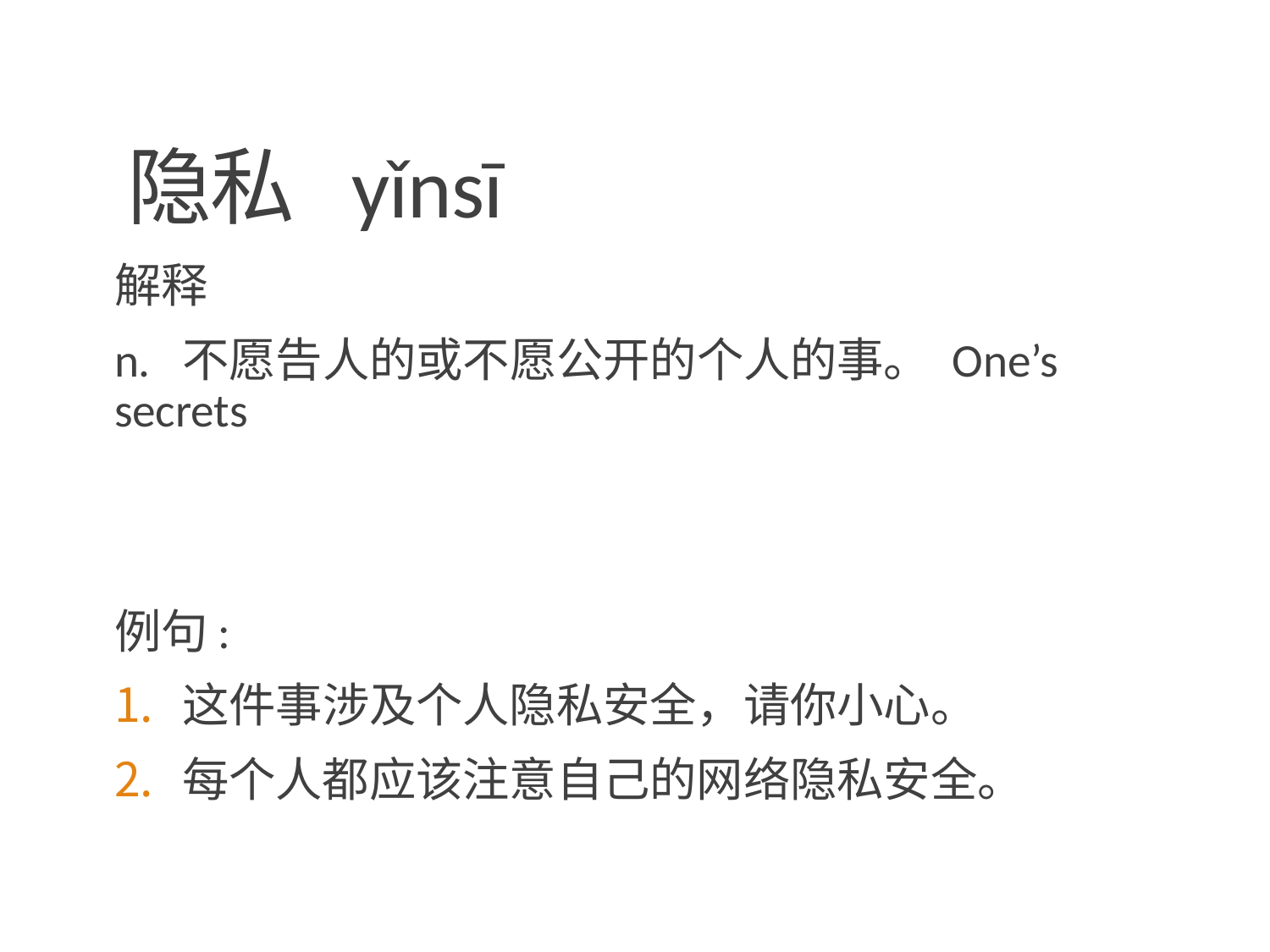

# 隐私  yǐnsī
解释
n.  不愿告人的或不愿公开的个人的事。 One’s secrets

例句:
这件事涉及个人隐私安全，请你小心。
每个人都应该注意自己的网络隐私安全。